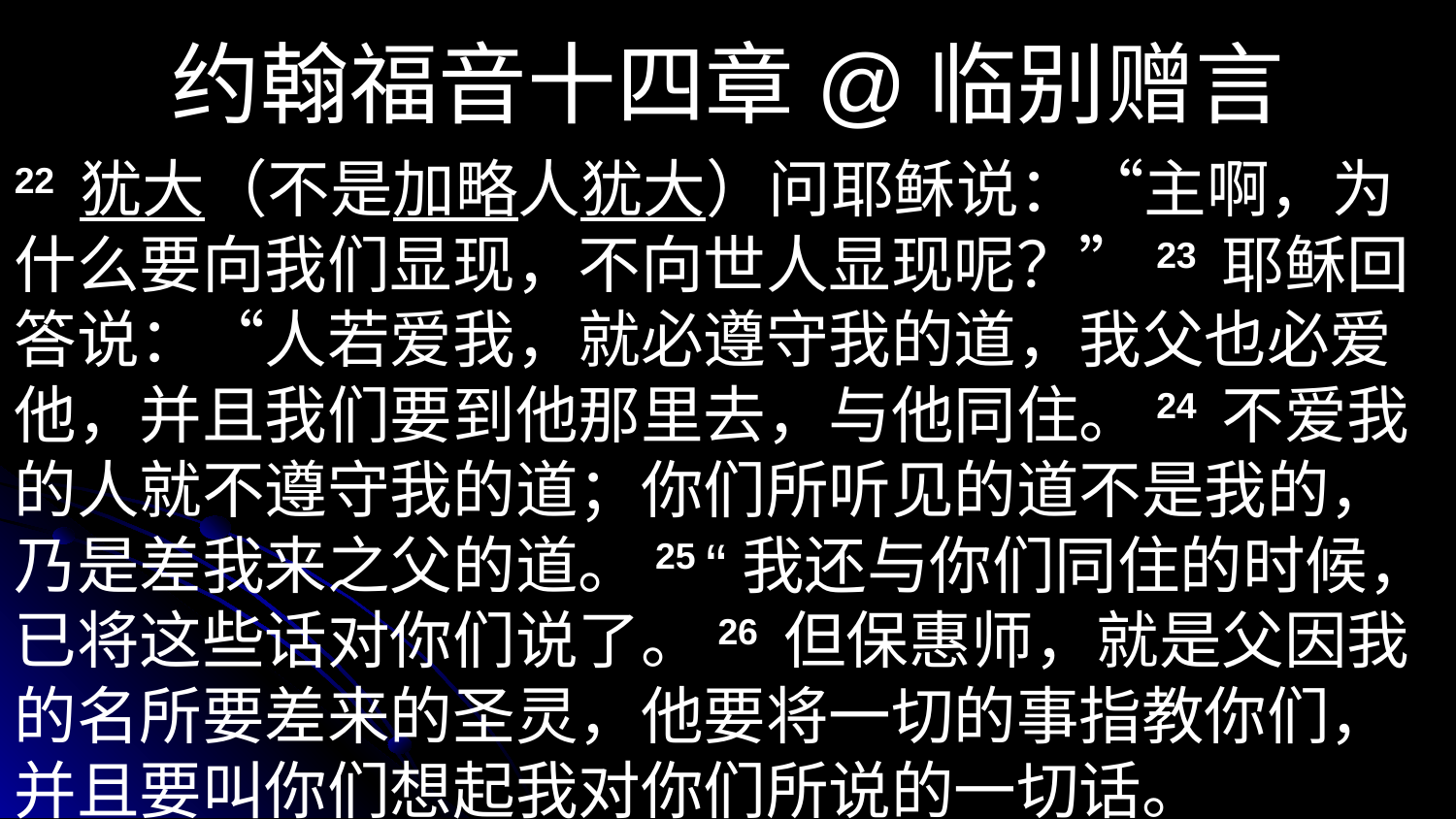

约翰福音十四章@临别赠言
22 犹大（不是加略人犹大）问耶稣说：“主啊，为什么要向我们显现，不向世人显现呢？”23 耶稣回答说：“人若爱我，就必遵守我的道，我父也必爱他，并且我们要到他那里去，与他同住。24 不爱我的人就不遵守我的道；你们所听见的道不是我的，乃是差我来之父的道。25 “我还与你们同住的时候，已将这些话对你们说了。26 但保惠师，就是父因我的名所要差来的圣灵，他要将一切的事指教你们，并且要叫你们想起我对你们所说的一切话。